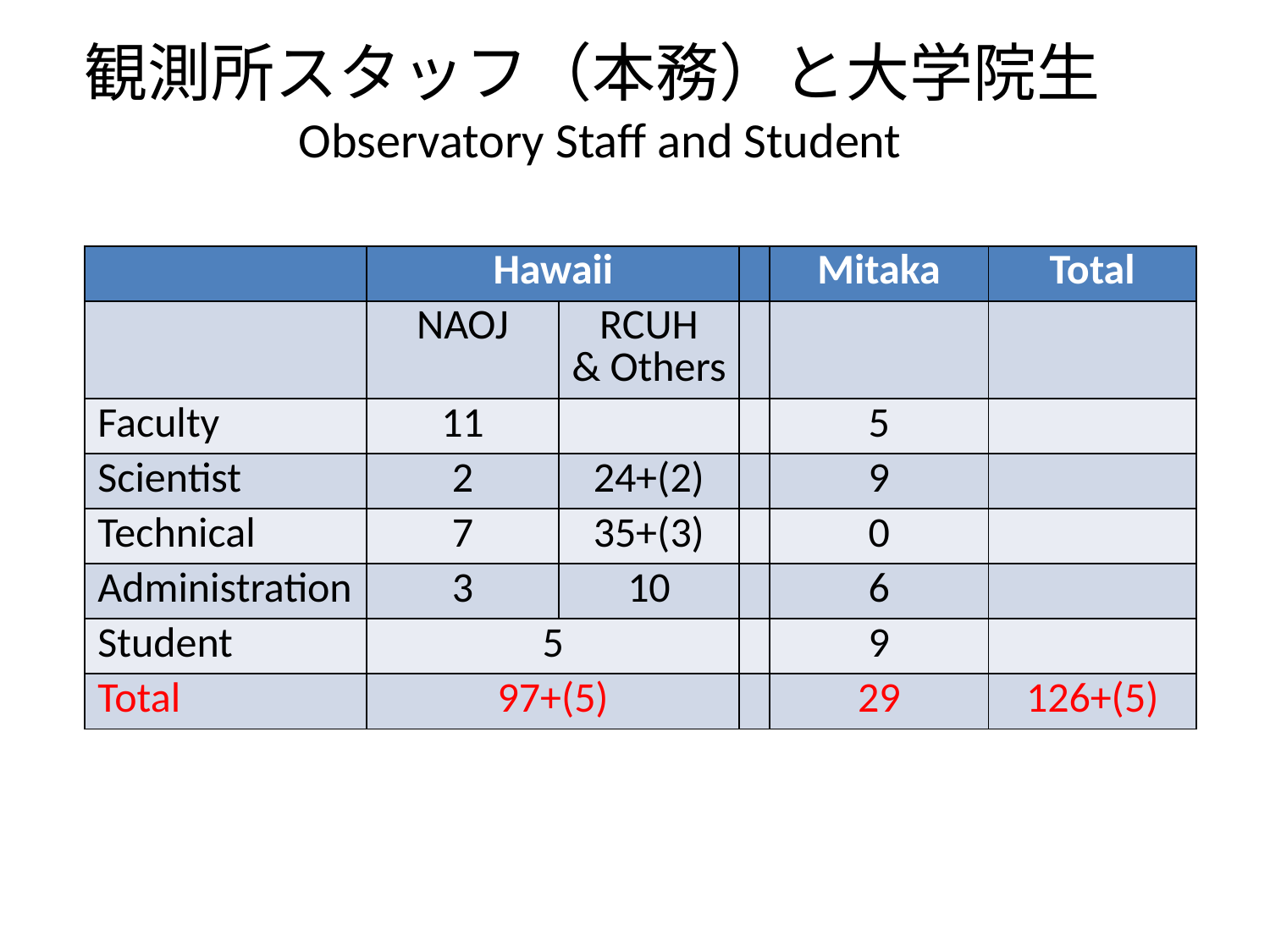

観測所スタッフ（本務）と大学院生Observatory Staff and Student
|  | Hawaii |  |  | Mitaka | Total |
| --- | --- | --- | --- | --- | --- |
|  | NAOJ | RCUH & Others |  |  |  |
| Faculty | 11 |  |  | 5 |  |
| Scientist | 2 | 24+(2) |  | 9 |  |
| Technical | 7 | 35+(3) |  | 0 |  |
| Administration | 3 | 10 |  | 6 |  |
| Student | 5 |  |  | 9 |  |
| Total | 97+(5) |  |  | 29 | 126+(5) |